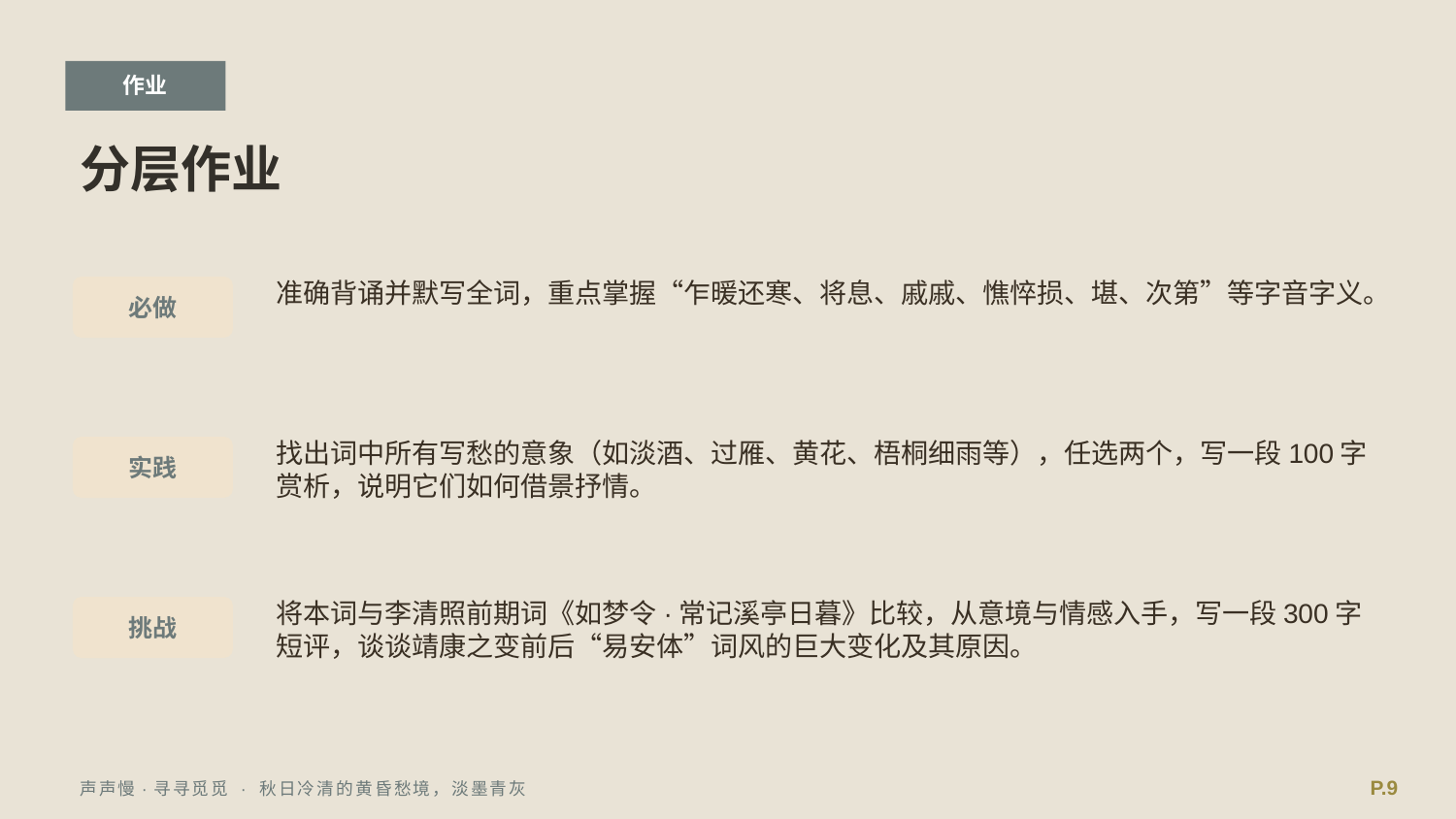

作业

分层作业
准确背诵并默写全词，重点掌握“乍暖还寒、将息、戚戚、憔悴损、堪、次第”等字音字义。
必做

找出词中所有写愁的意象（如淡酒、过雁、黄花、梧桐细雨等），任选两个，写一段100字赏析，说明它们如何借景抒情。
实践

将本词与李清照前期词《如梦令·常记溪亭日暮》比较，从意境与情感入手，写一段300字短评，谈谈靖康之变前后“易安体”词风的巨大变化及其原因。
挑战

P.9
声声慢·寻寻觅觅 · 秋日冷清的黄昏愁境，淡墨青灰